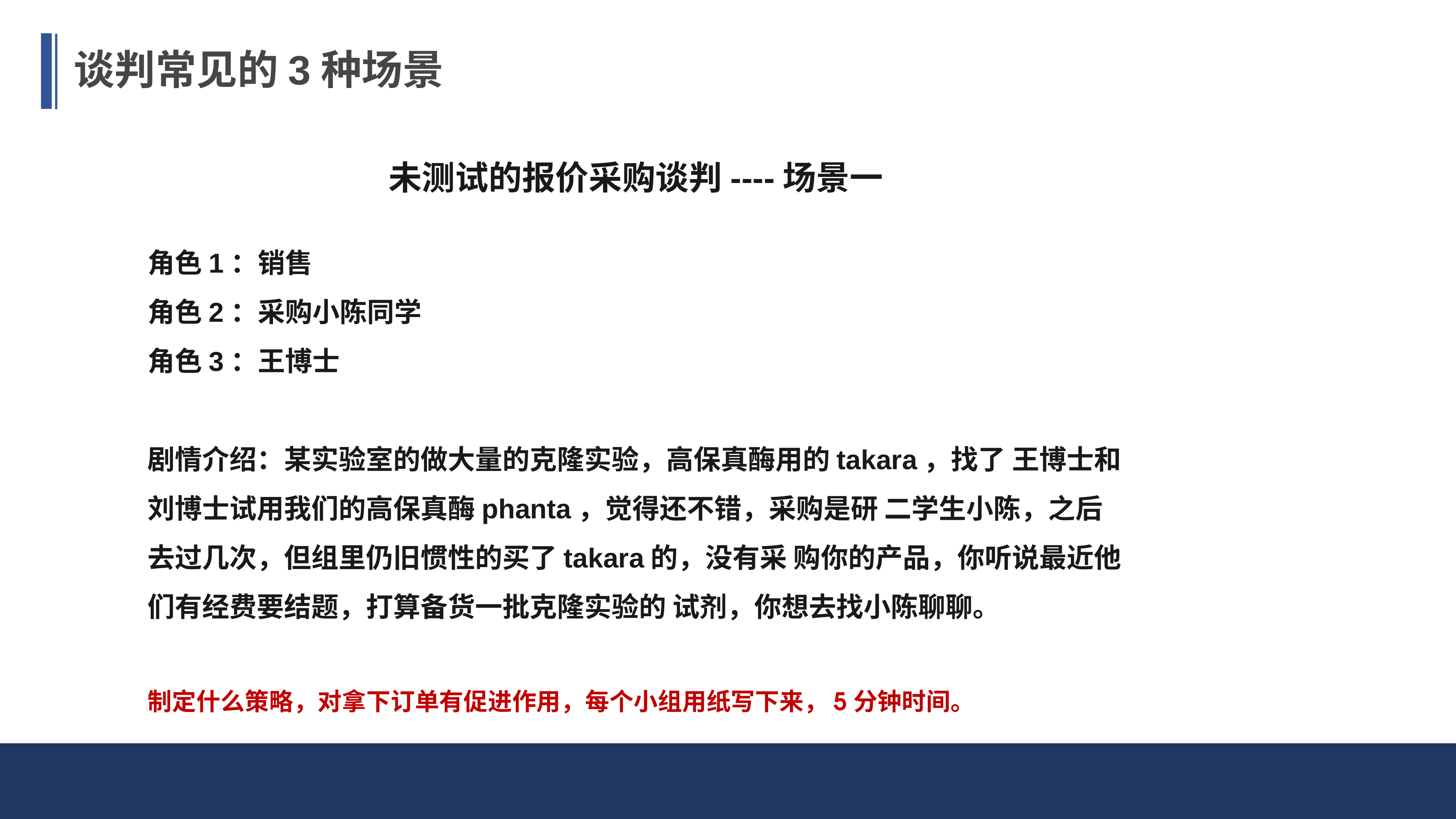

谈判常见的3种场景
未测试的报价采购谈判----场景一

角色1：销售
角色2：采购小陈同学
角色3：王博士

剧情介绍：某实验室的做大量的克隆实验，高保真酶用的takara，找了 王博士和刘博士试用我们的高保真酶phanta，觉得还不错，采购是研 二学生小陈，之后去过几次，但组里仍旧惯性的买了takara的，没有采 购你的产品，你听说最近他们有经费要结题，打算备货一批克隆实验的 试剂，你想去找小陈聊聊。

制定什么策略，对拿下订单有促进作用，每个小组用纸写下来，5分钟时间。